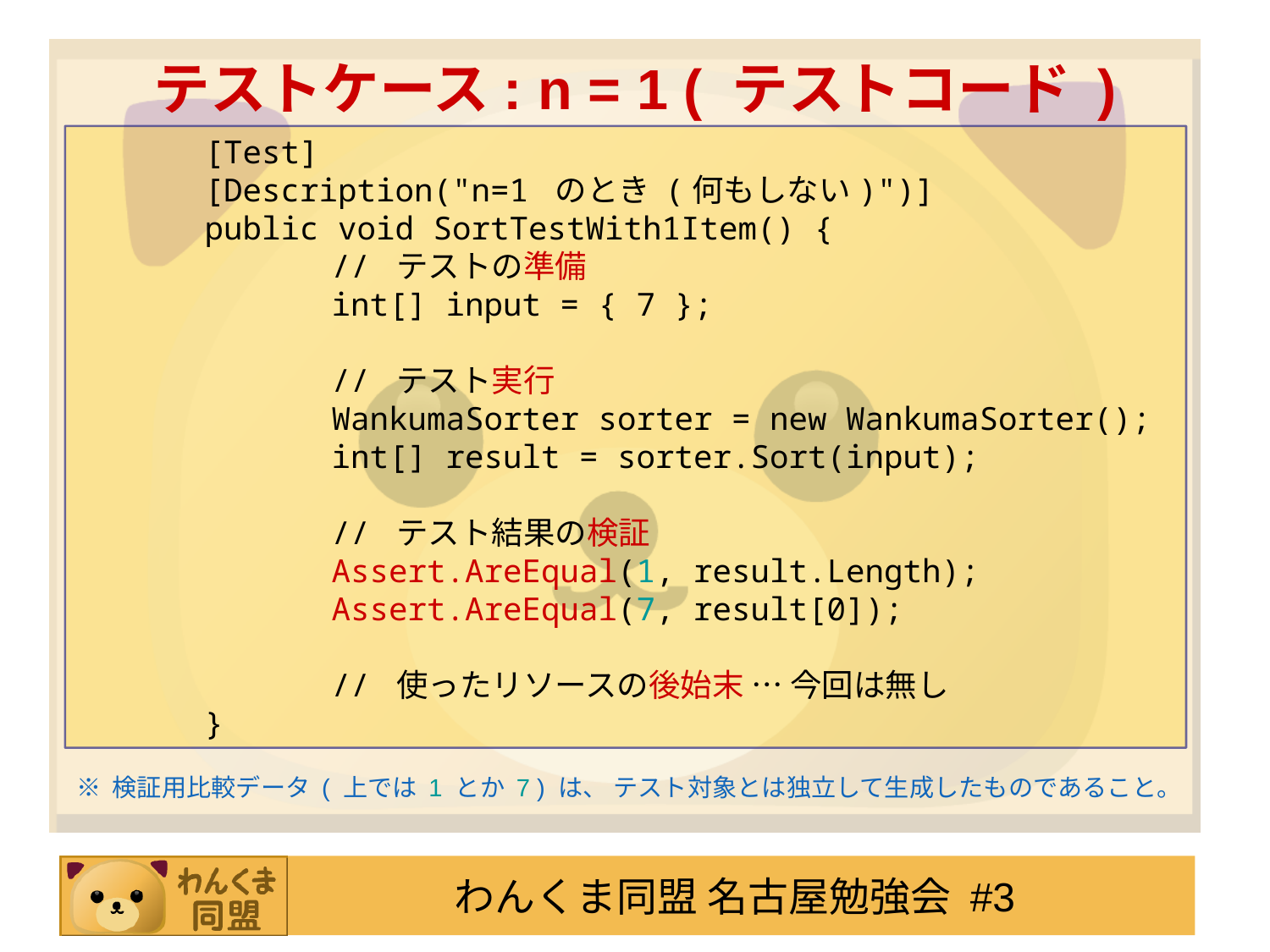

# テストケース: n = 1 ( テストコード )
	[Test]
	[Description("n=1 のとき (何もしない)")]
	public void SortTestWith1Item() {
		// テストの準備
		int[] input = { 7 };

		// テスト実行
		WankumaSorter sorter = new WankumaSorter();
		int[] result = sorter.Sort(input);

		// テスト結果の検証
		Assert.AreEqual(1, result.Length);
		Assert.AreEqual(7, result[0]);

		// 使ったリソースの後始末 … 今回は無し
	}
※ 検証用比較データ ( 上では 1 とか 7 ) は、 テスト対象とは独立して生成したものであること。